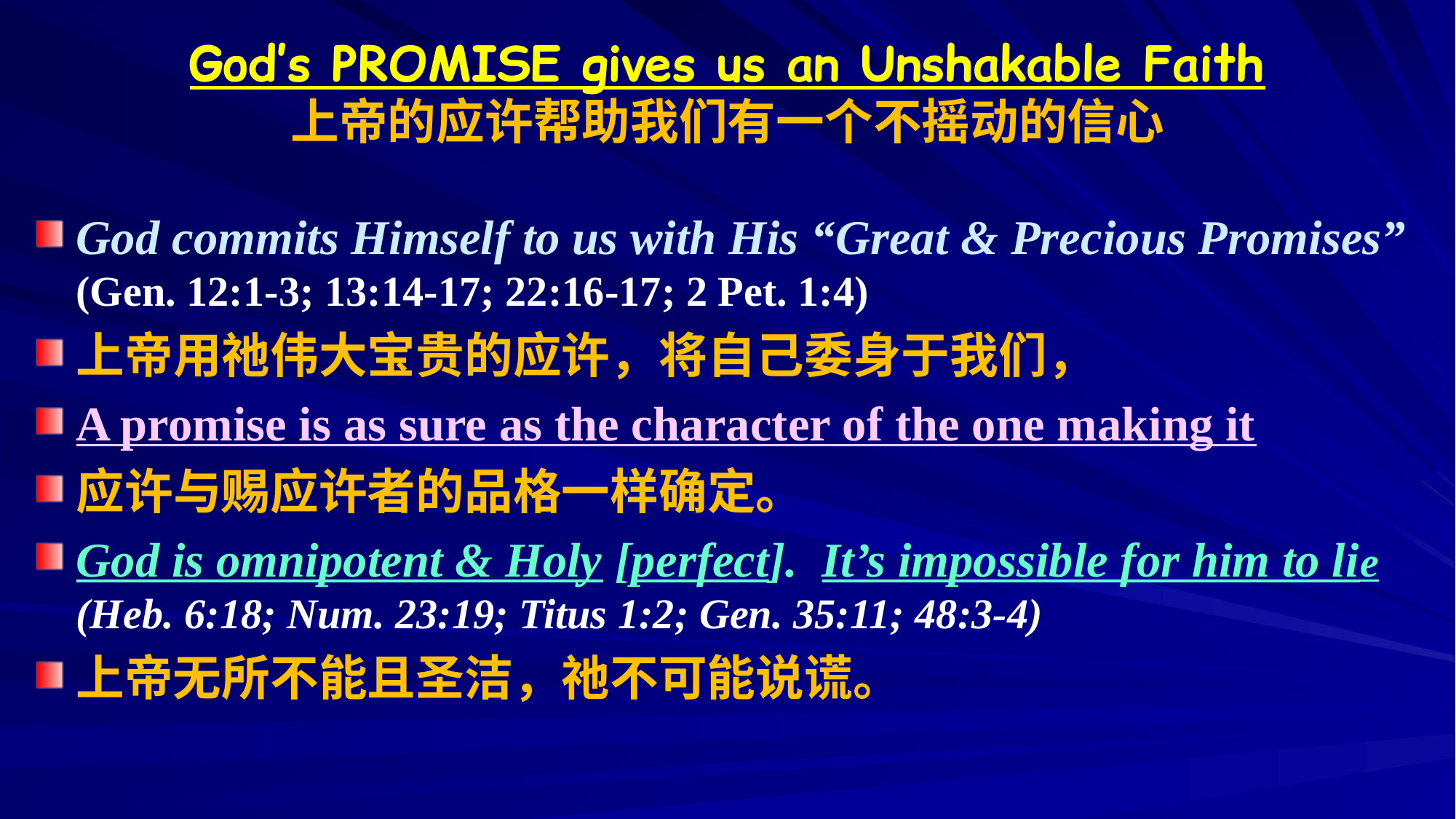

# God’s PROMISE gives us an Unshakable Faith 上帝的应许帮助我们有一个不摇动的信心
God commits Himself to us with His “Great & Precious Promises” (Gen. 12:1-3; 13:14-17; 22:16-17; 2 Pet. 1:4)
上帝用祂伟大宝贵的应许，将自己委身于我们，
A promise is as sure as the character of the one making it
应许与赐应许者的品格一样确定。
God is omnipotent & Holy [perfect].  It’s impossible for him to lie (Heb. 6:18; Num. 23:19; Titus 1:2; Gen. 35:11; 48:3-4)
上帝无所不能且圣洁，祂不可能说谎。